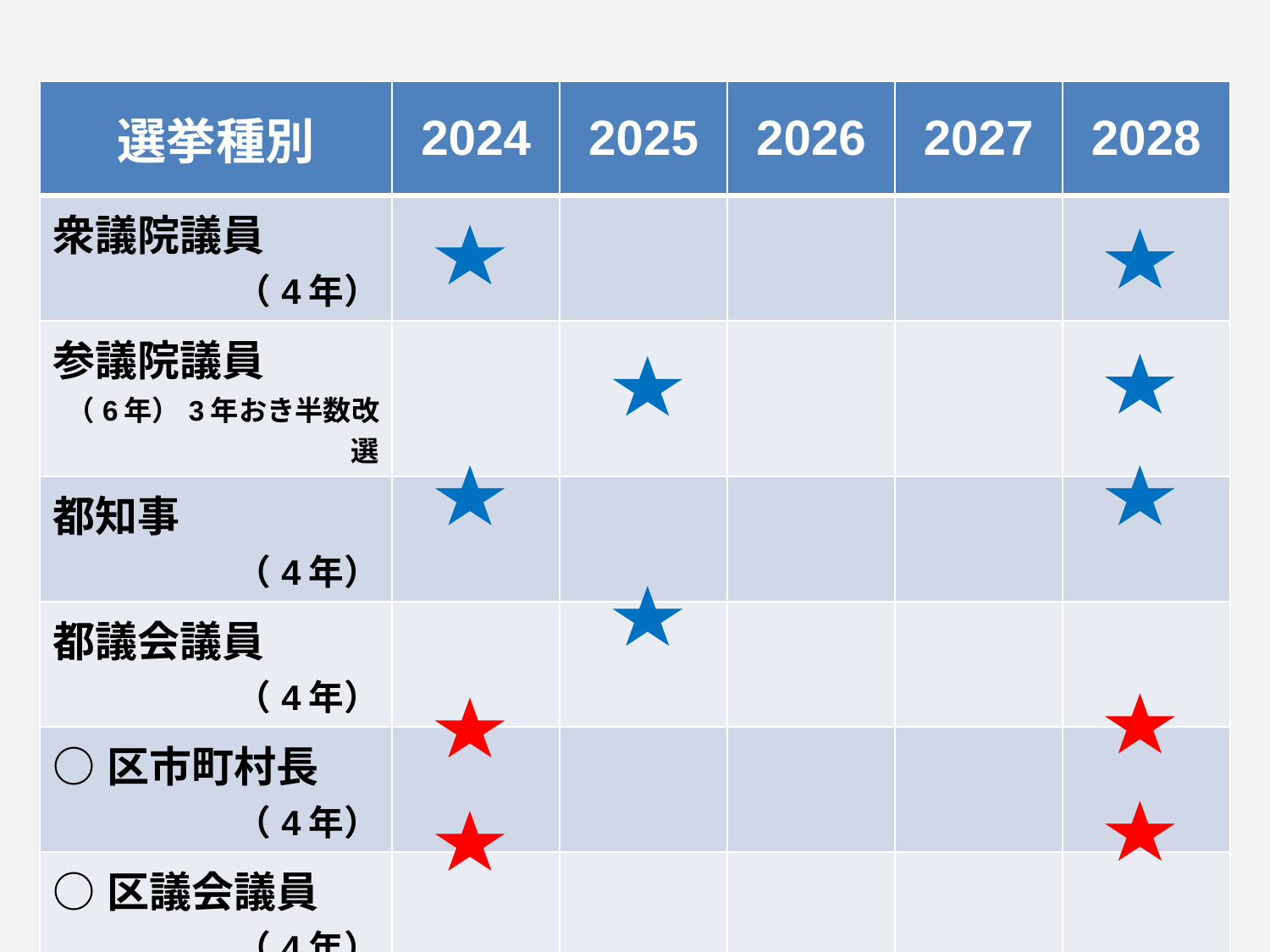

| 選挙種別 | 2024 | 2025 | 2026 | 2027 | 2028 |
| --- | --- | --- | --- | --- | --- |
| 衆議院議員 （4年） |  |  |  |  |  |
| 参議院議員 （6年）3年おき半数改選 |  |  |  |  |  |
| 都知事 （4年） |  |  |  |  |  |
| 都議会議員 （4年） |  |  |  |  |  |
| ○区市町村長 （4年） |  |  |  |  |  |
| ○区議会議員 （4年） |  |  |  |  |  |